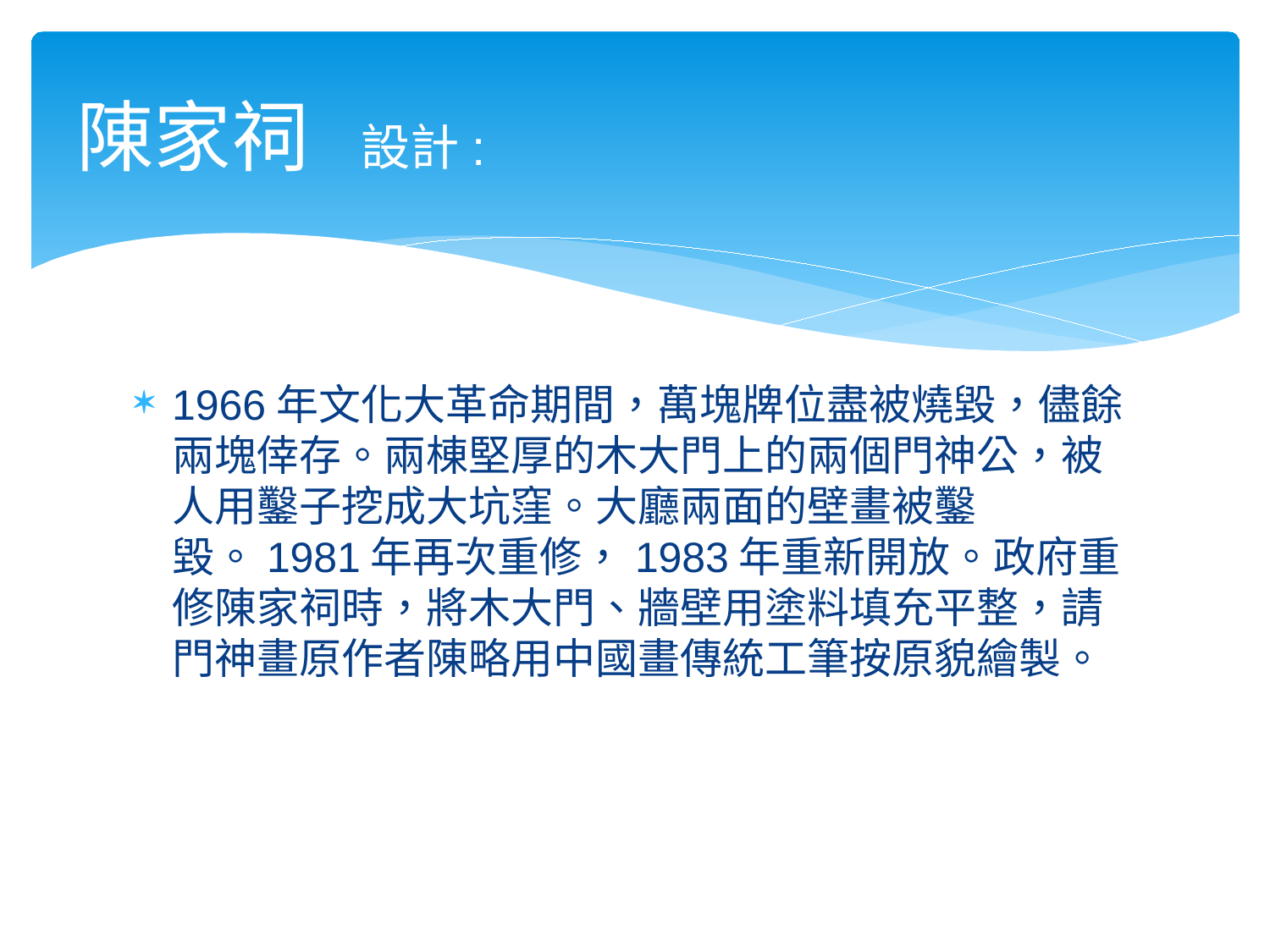

# 陳家祠   設計:
1966年文化大革命期間，萬塊牌位盡被燒毀，儘餘兩塊倖存。兩棟堅厚的木大門上的兩個門神公，被人用鑿子挖成大坑窪。大廳兩面的壁畫被鑿毀。1981年再次重修，1983年重新開放。政府重修陳家祠時，將木大門、牆壁用塗料填充平整，請門神畫原作者陳略用中國畫傳統工筆按原貌繪製。